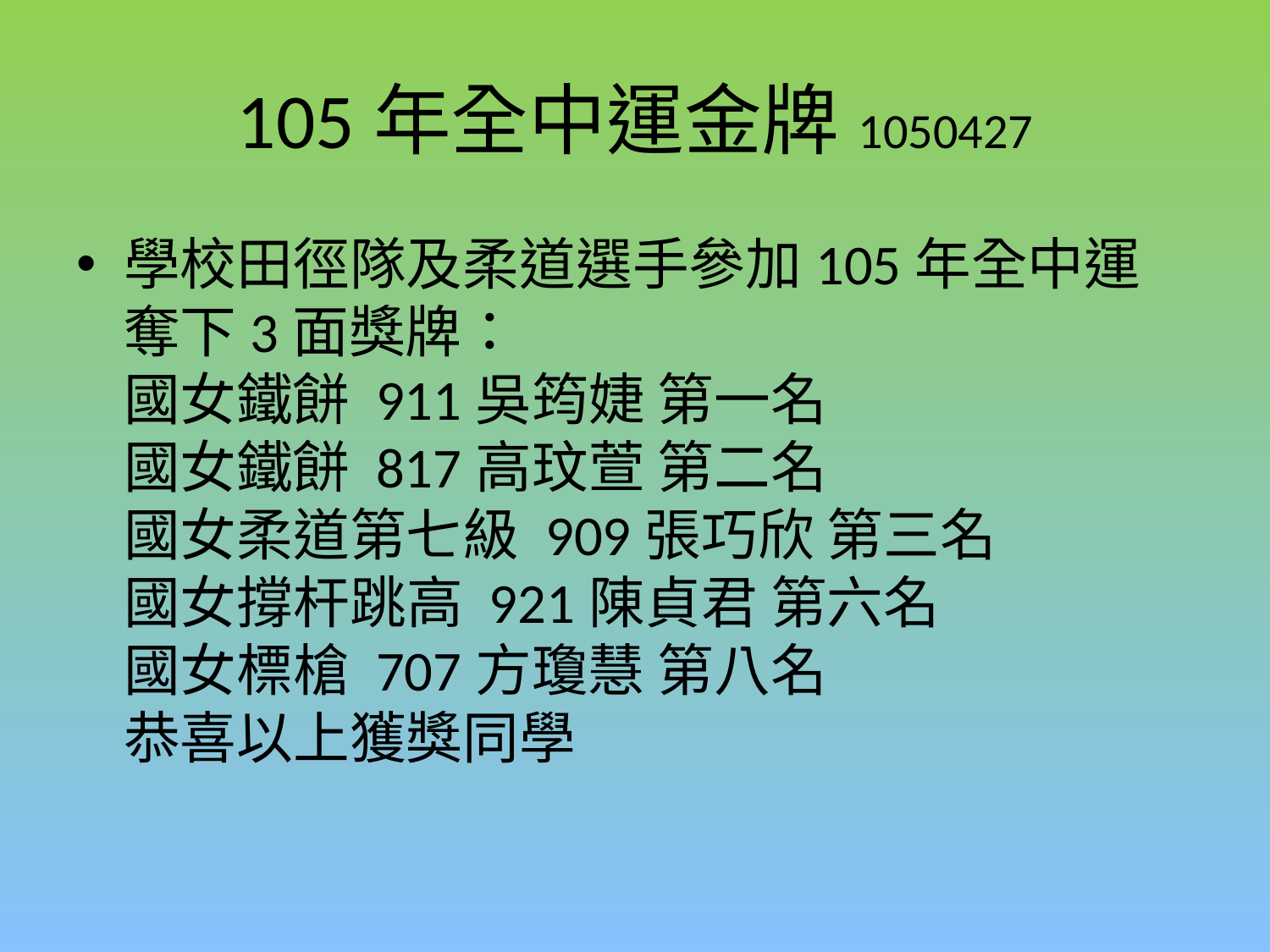

# 105年全中運金牌1050427
學校田徑隊及柔道選手參加105年全中運奪下3面獎牌：
國女鐵餅 911吳筠婕 第一名
國女鐵餅 817高玟萱 第二名
國女柔道第七級 909張巧欣 第三名
國女撐杆跳高 921陳貞君 第六名
國女標槍 707方瓊慧 第八名
恭喜以上獲獎同學